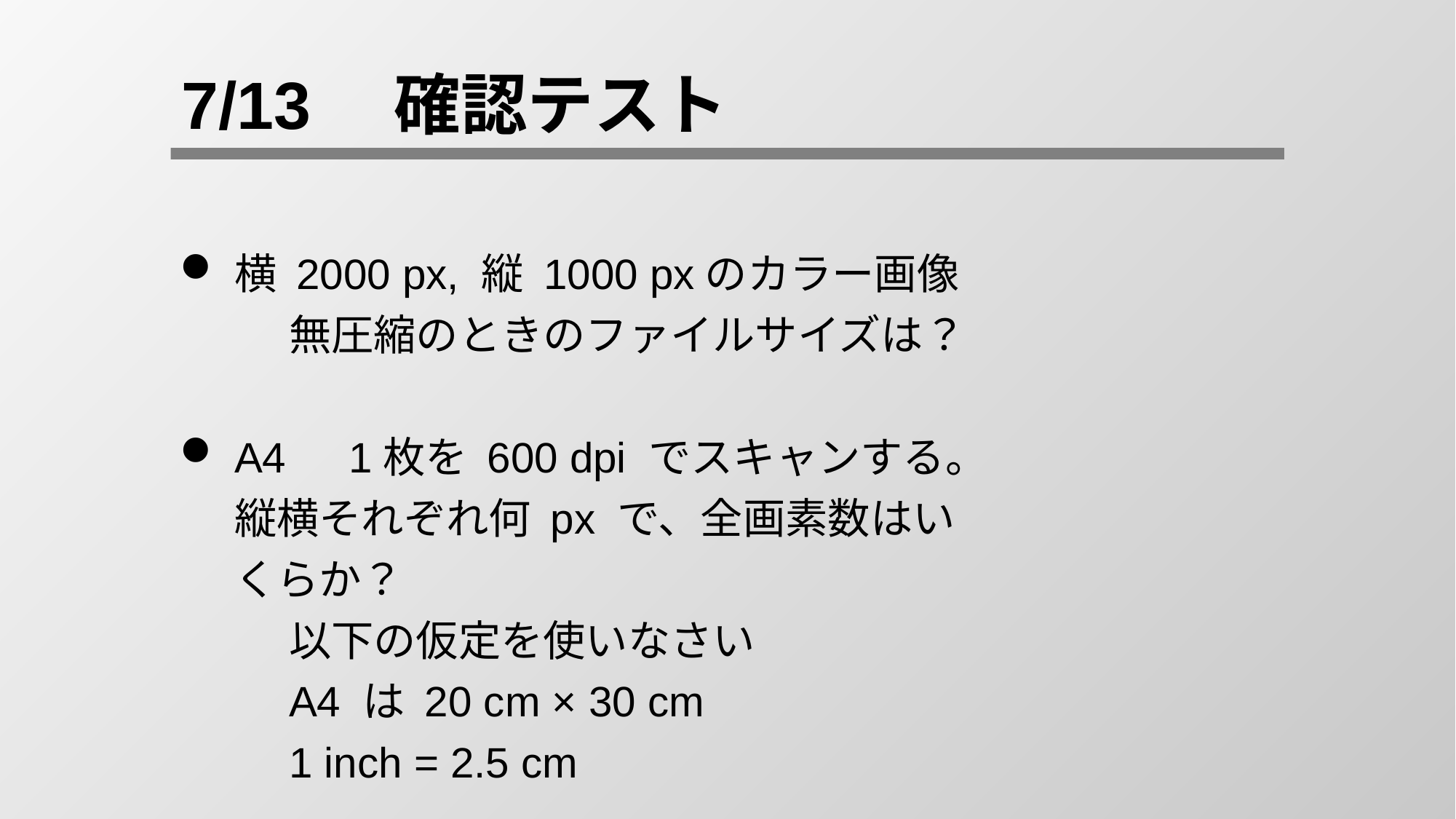

# 7/13　確認テスト
横 2000 px, 縦 1000 pxのカラー画像
	無圧縮のときのファイルサイズは？

A4　1枚を 600 dpi でスキャンする。縦横それぞれ何 px で、全画素数はいくらか？
	以下の仮定を使いなさい
	A4 は 20 cm × 30 cm
	1 inch = 2.5 cm